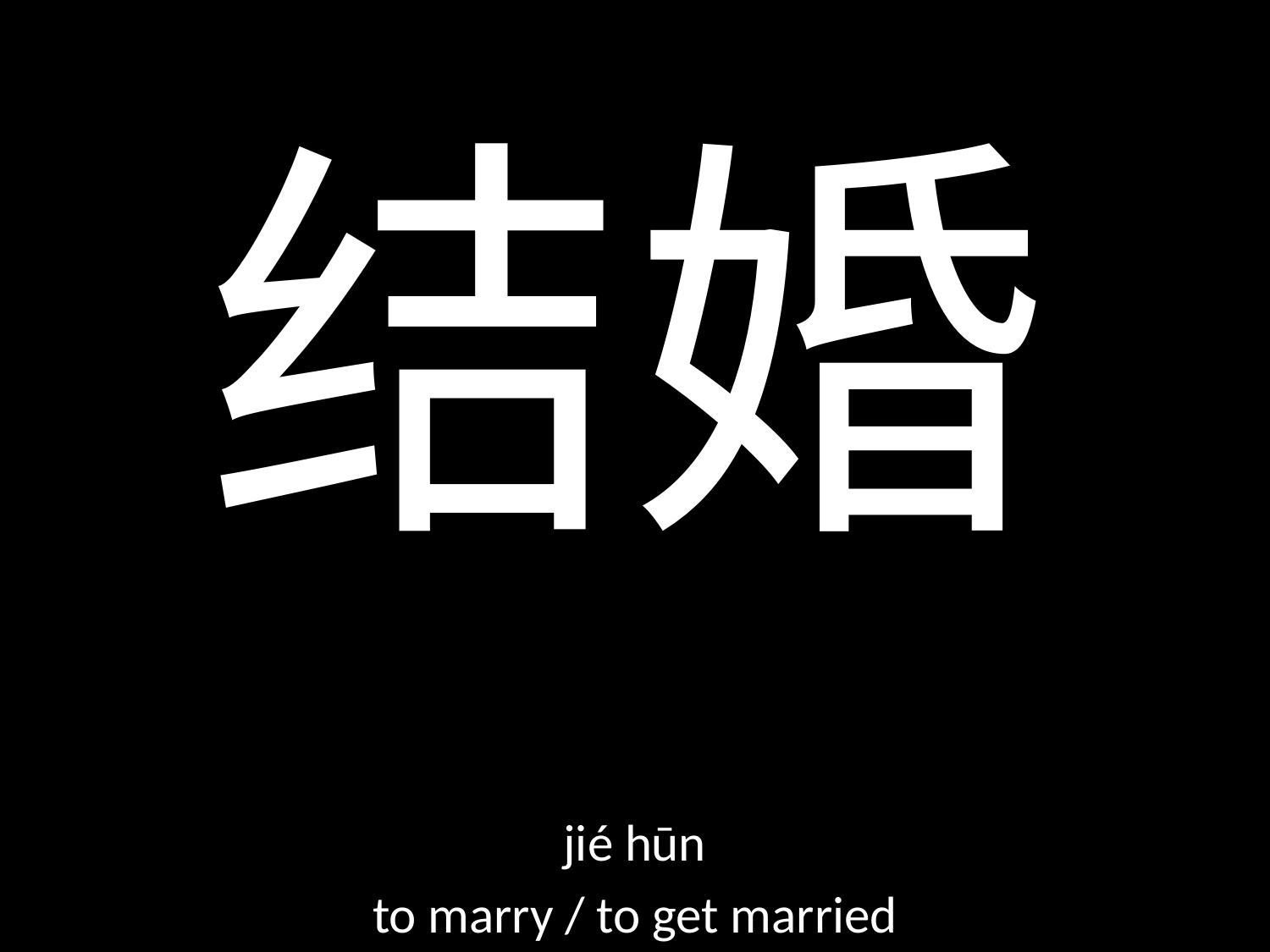

结婚
GOD
GOD
jié hūn
to marry / to get married